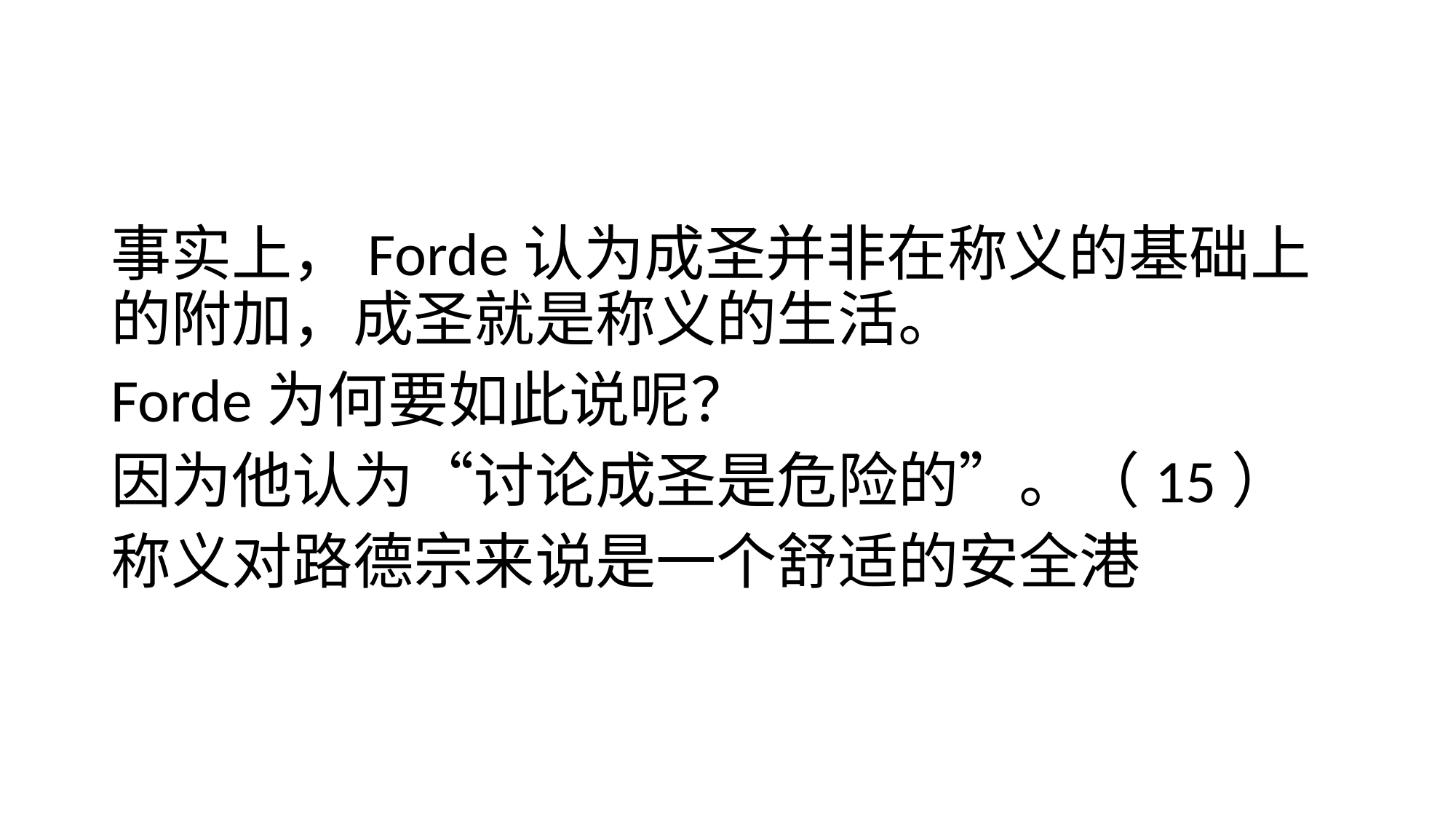

#
事实上，Forde认为成圣并非在称义的基础上的附加，成圣就是称义的生活。
Forde为何要如此说呢？
因为他认为“讨论成圣是危险的”。（15）
称义对路德宗来说是一个舒适的安全港